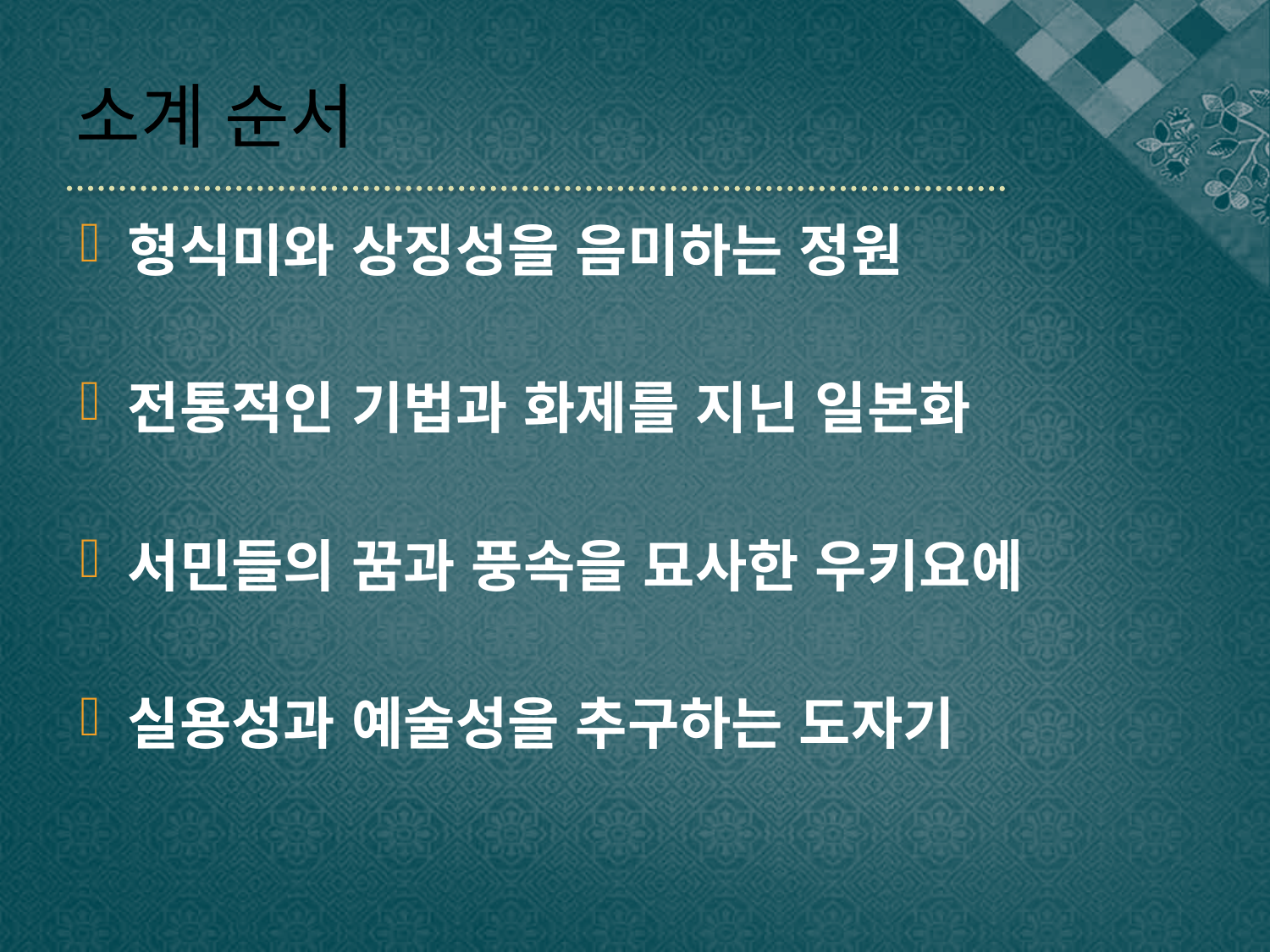

# 소계 순서
형식미와 상징성을 음미하는 정원

전통적인 기법과 화제를 지닌 일본화

서민들의 꿈과 풍속을 묘사한 우키요에

실용성과 예술성을 추구하는 도자기